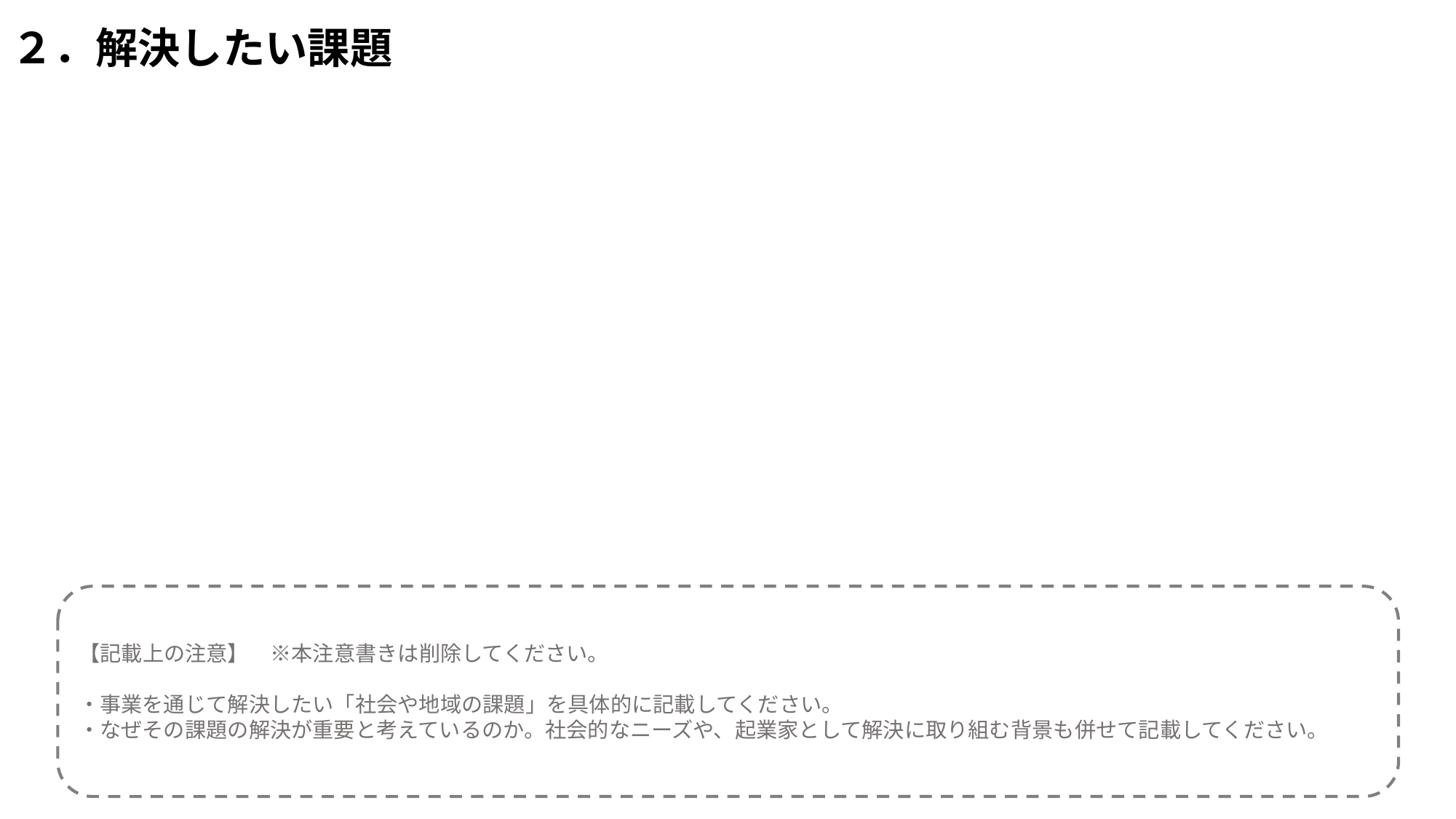

# ２．解決したい課題

【記載上の注意】　※本注意書きは削除してください。

・事業を通じて解決したい「社会や地域の課題」を具体的に記載してください。
・なぜその課題の解決が重要と考えているのか。社会的なニーズや、起業家として解決に取り組む背景も併せて記載してください。